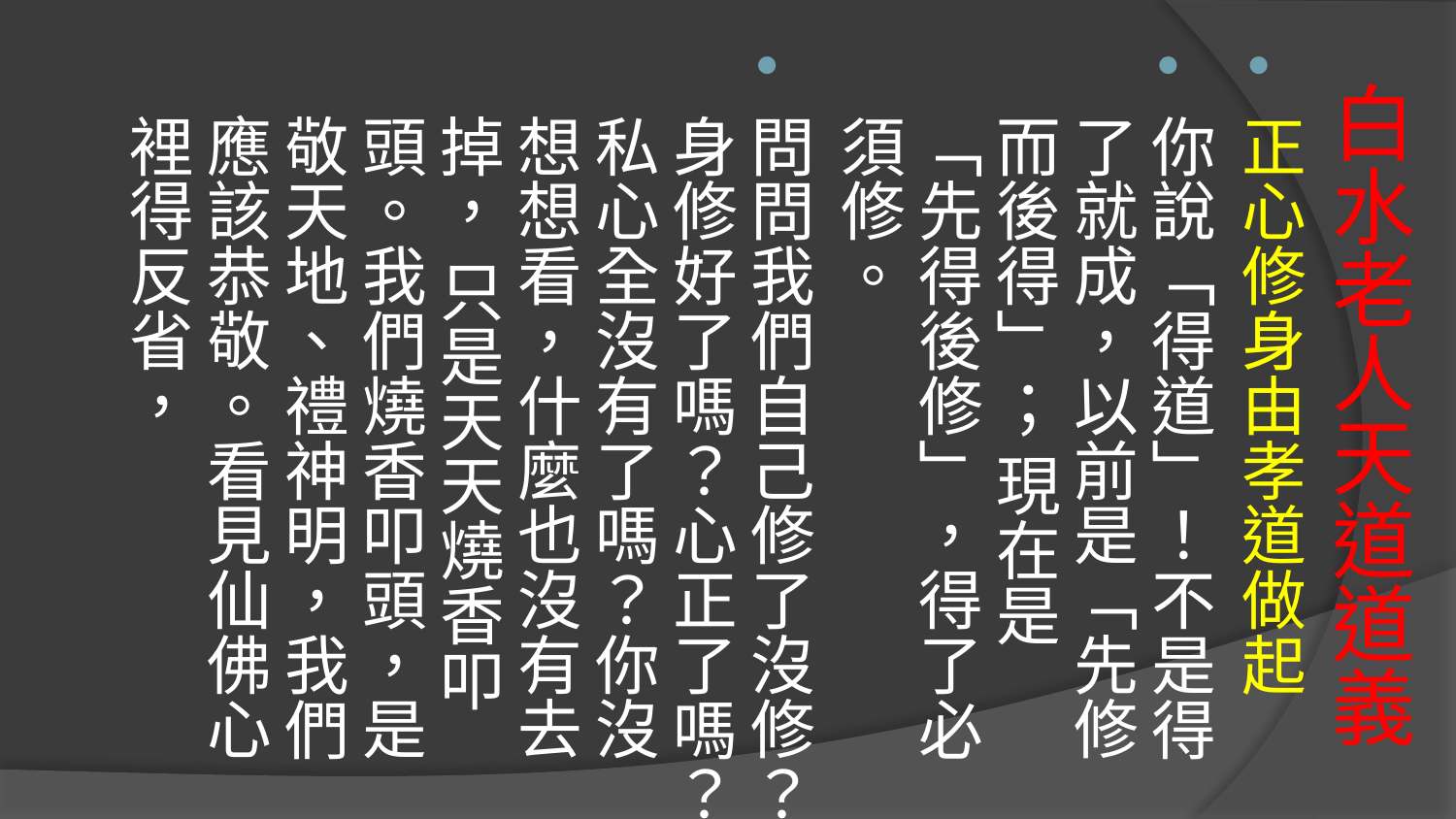

正心修身由孝道做起
你說「得道」！不是得了就成，以前是「先修而後得」； 現在是「先得後修」，得了必須修。
問問我們自己修了沒修？身修好了嗎？心正了嗎？私心全沒有了嗎？你沒想想看，什麼也沒有去掉， 只是天天燒香叩頭。我們燒香叩頭，是敬天地、禮神明，我們應該恭敬。看見仙佛心裡得反省，

# 白水老人天道道義